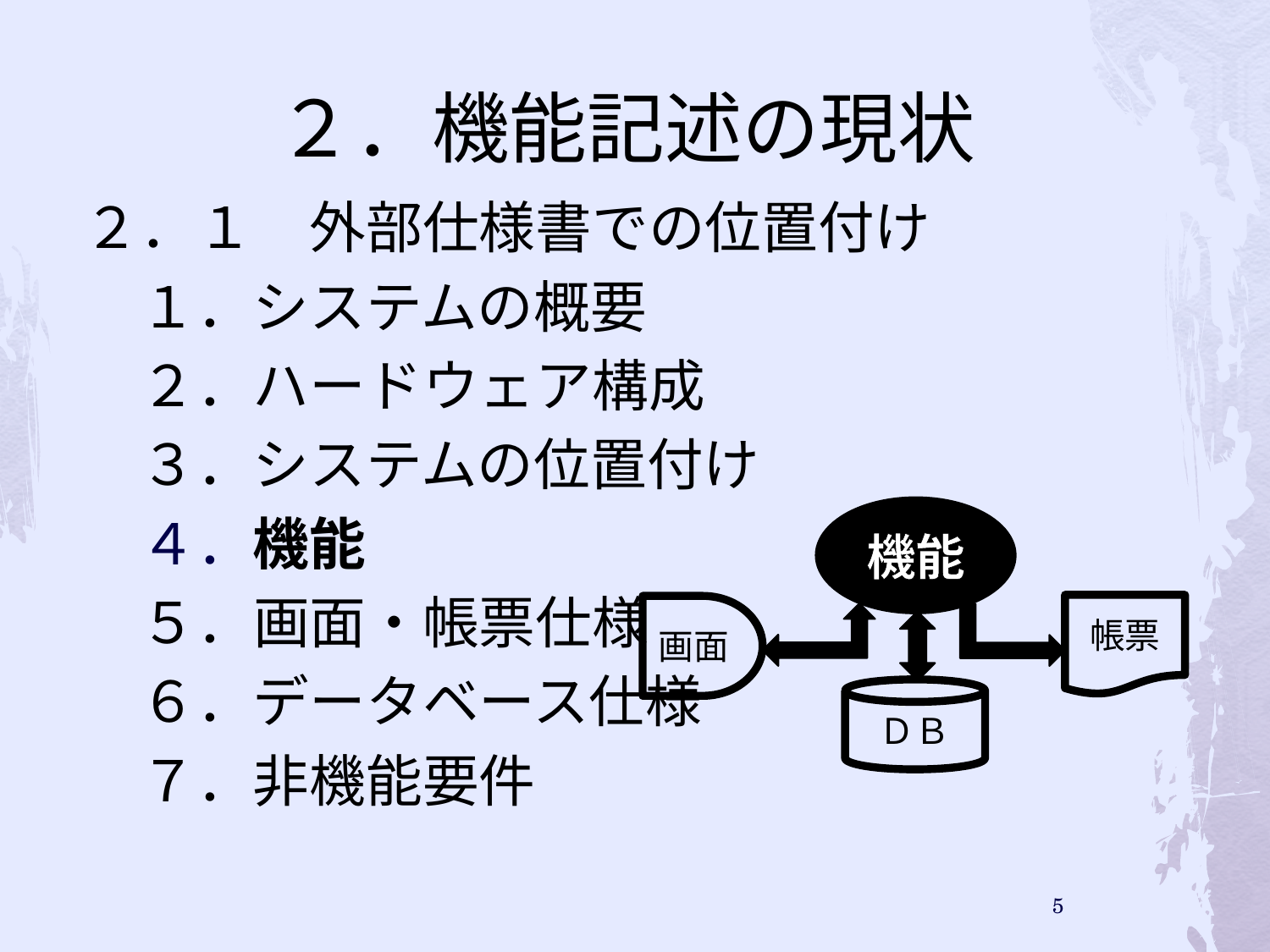

# ２．機能記述の現状
２．１　外部仕様書での位置付け
　１．システムの概要
　２．ハードウェア構成
　３．システムの位置付け
　４．機能
　５．画面・帳票仕様
　６．データベース仕様
　７．非機能要件

機能

帳票
画面

ＤＢ
5